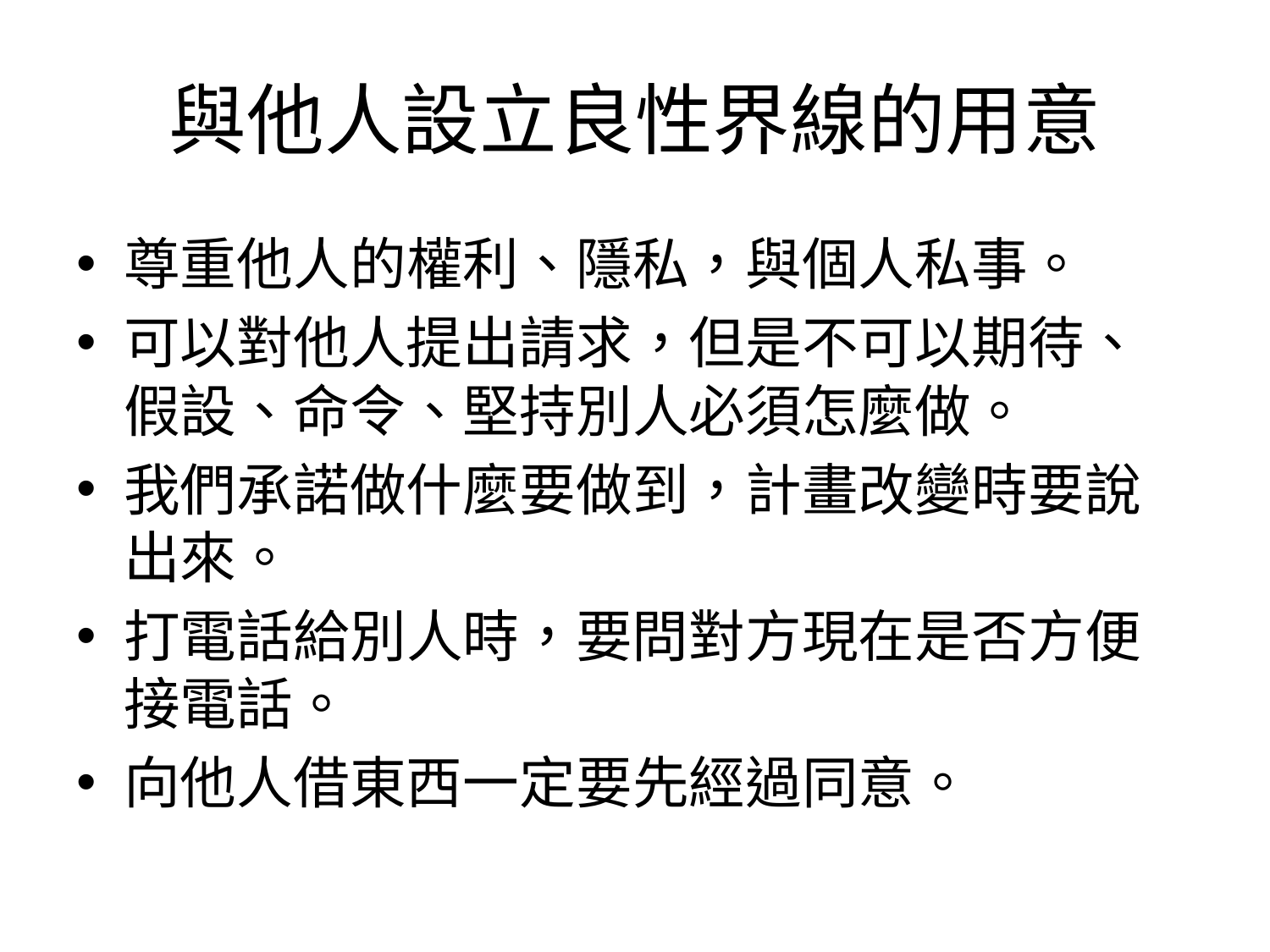

# 與他人設立良性界線的用意
尊重他人的權利、隱私，與個人私事。
可以對他人提出請求，但是不可以期待、假設、命令、堅持別人必須怎麼做。
我們承諾做什麼要做到，計畫改變時要說出來。
打電話給別人時，要問對方現在是否方便接電話。
向他人借東西一定要先經過同意。